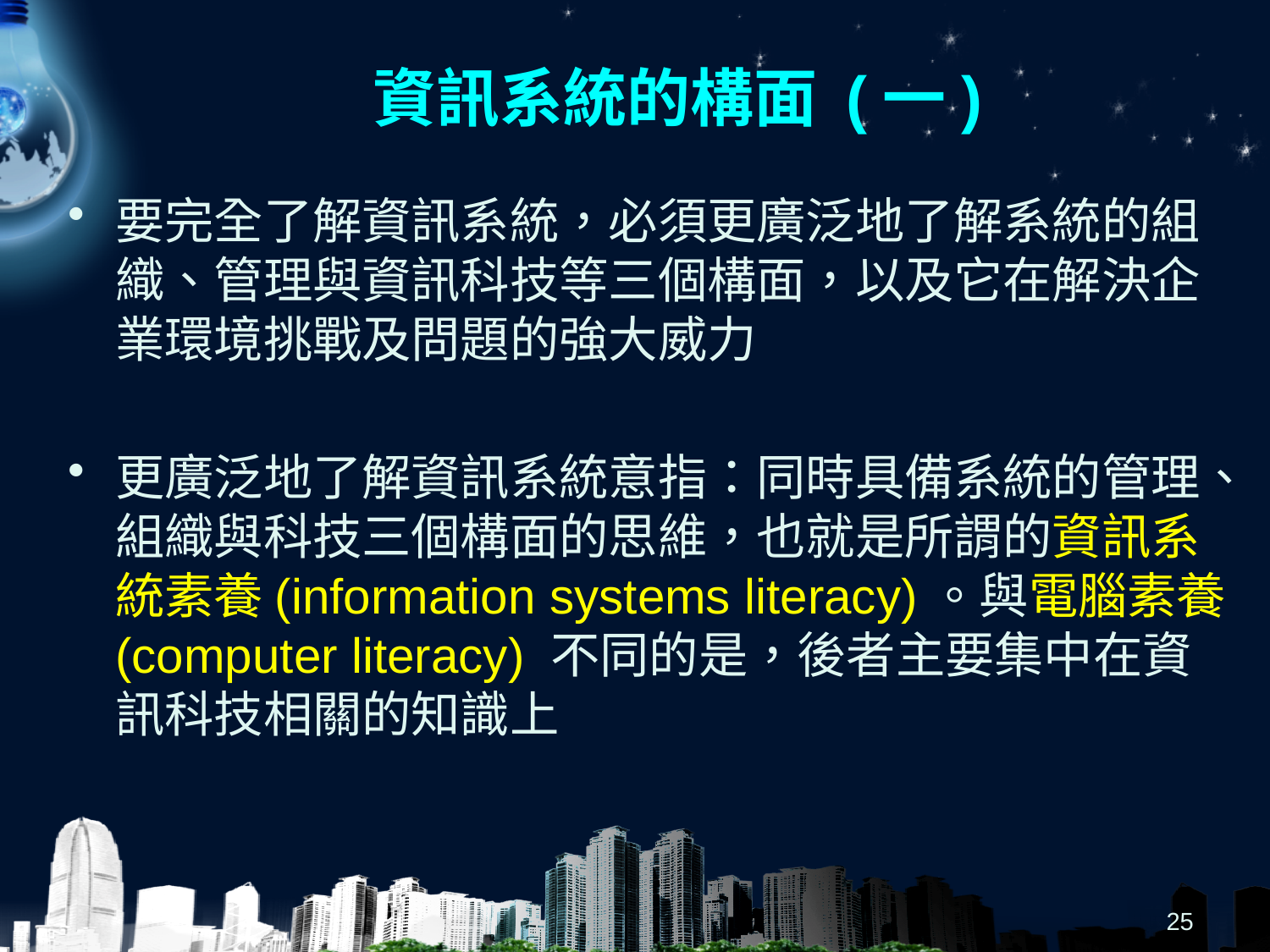

# 資訊系統的構面 (一)
要完全了解資訊系統，必須更廣泛地了解系統的組織、管理與資訊科技等三個構面，以及它在解決企業環境挑戰及問題的強大威力

更廣泛地了解資訊系統意指：同時具備系統的管理、組織與科技三個構面的思維，也就是所謂的資訊系統素養(information systems literacy)。與電腦素養(computer literacy) 不同的是，後者主要集中在資訊科技相關的知識上

25